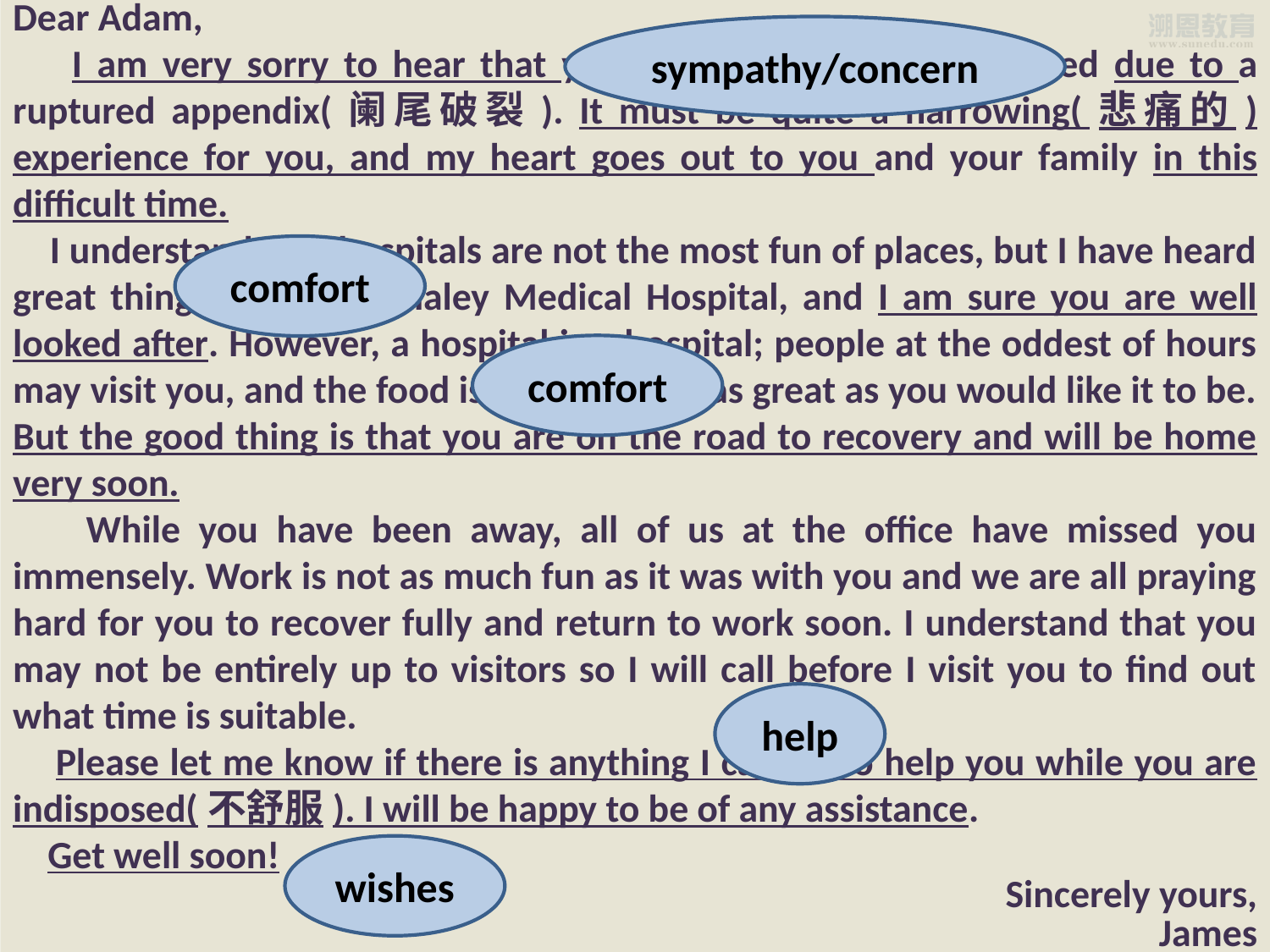

Dear Adam,
    I am very sorry to hear that you have had to be hospitalized due to a ruptured appendix(阑尾破裂). It must be quite a harrowing(悲痛的) experience for you, and my heart goes out to you and your family in this difficult time.
    I understand that hospitals are not the most fun of places, but I have heard great things about the Haley Medical Hospital, and I am sure you are well looked after. However, a hospital is a hospital; people at the oddest of hours may visit you, and the food is probably not as great as you would like it to be. But the good thing is that you are on the road to recovery and will be home very soon.
    While you have been away, all of us at the office have missed you immensely. Work is not as much fun as it was with you and we are all praying hard for you to recover fully and return to work soon. I understand that you may not be entirely up to visitors so I will call before I visit you to find out what time is suitable.
    Please let me know if there is anything I can do to help you while you are indisposed(不舒服). I will be happy to be of any assistance.
    Get well soon!
Sincerely yours,
James
sympathy/concern
comfort
comfort
help
wishes